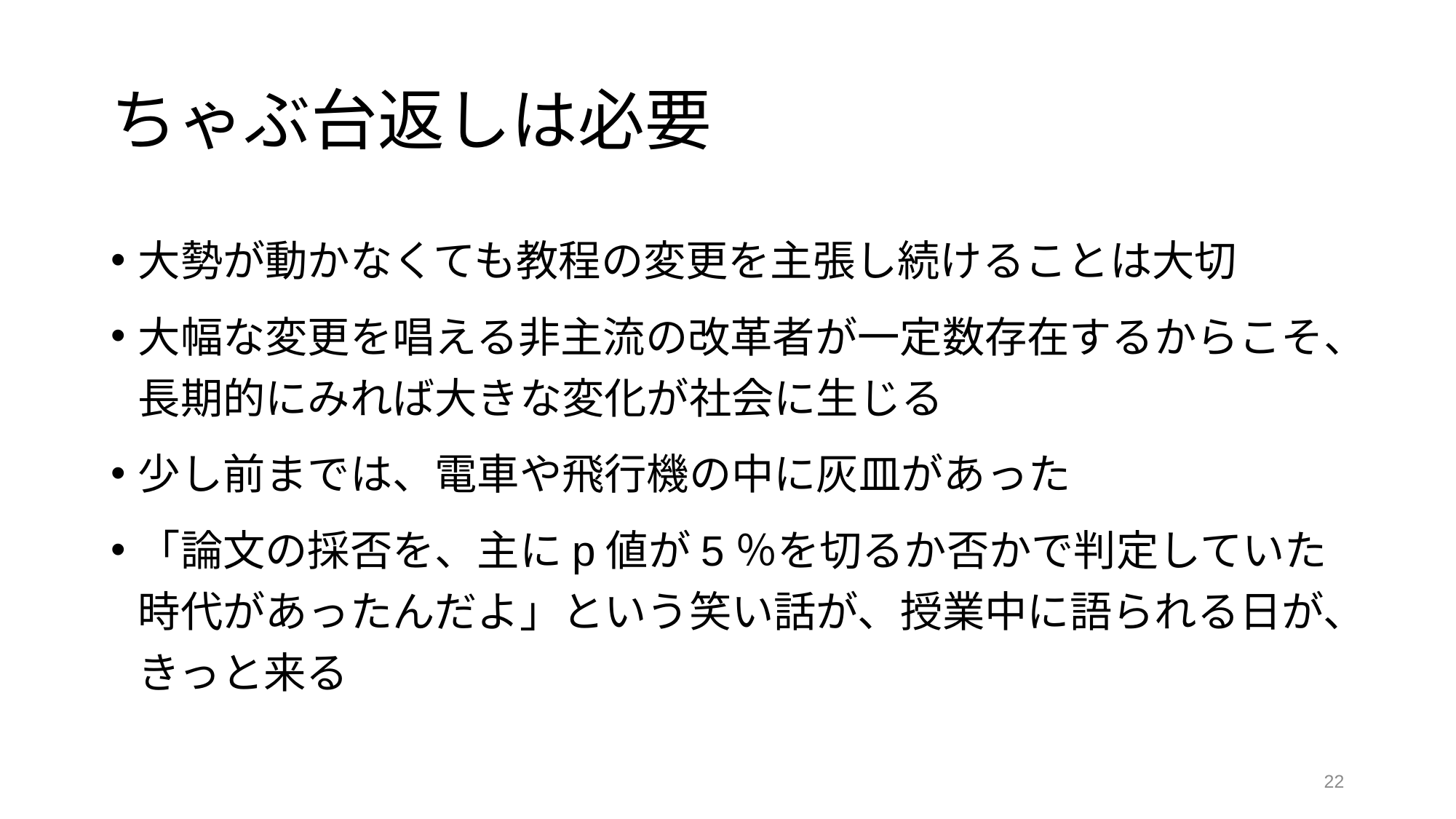

# ちゃぶ台返しは必要
大勢が動かなくても教程の変更を主張し続けることは大切
大幅な変更を唱える非主流の改革者が一定数存在するからこそ、長期的にみれば大きな変化が社会に生じる
少し前までは、電車や飛行機の中に灰皿があった
「論文の採否を、主にp値が5％を切るか否かで判定していた時代があったんだよ」という笑い話が、授業中に語られる日が、きっと来る

22